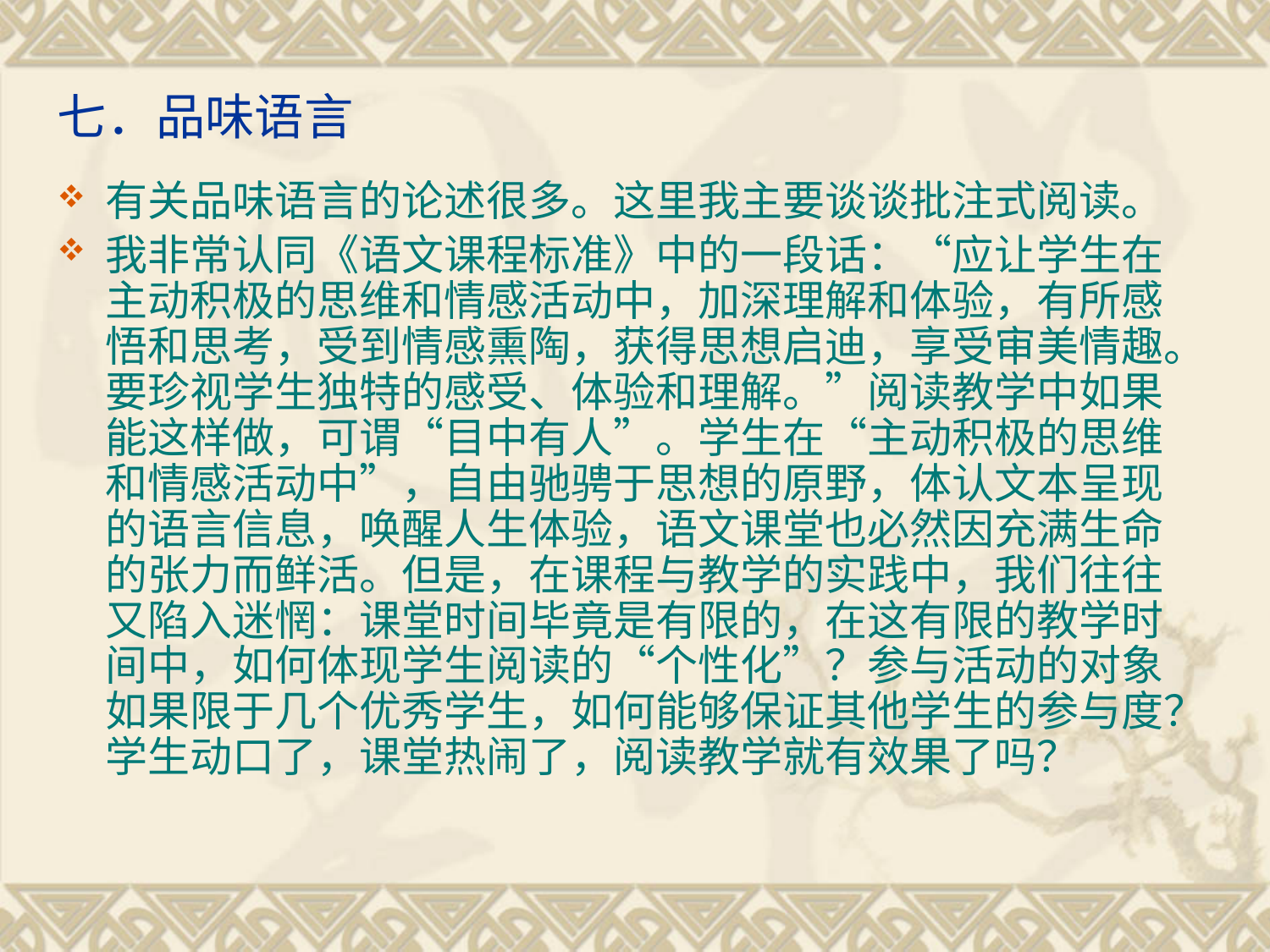

# 七．品味语言

有关品味语言的论述很多。这里我主要谈谈批注式阅读。
我非常认同《语文课程标准》中的一段话：“应让学生在主动积极的思维和情感活动中，加深理解和体验，有所感悟和思考，受到情感熏陶，获得思想启迪，享受审美情趣。要珍视学生独特的感受、体验和理解。”阅读教学中如果能这样做，可谓“目中有人”。学生在“主动积极的思维和情感活动中”，自由驰骋于思想的原野，体认文本呈现的语言信息，唤醒人生体验，语文课堂也必然因充满生命的张力而鲜活。但是，在课程与教学的实践中，我们往往又陷入迷惘：课堂时间毕竟是有限的，在这有限的教学时间中，如何体现学生阅读的“个性化”？参与活动的对象如果限于几个优秀学生，如何能够保证其他学生的参与度？学生动口了，课堂热闹了，阅读教学就有效果了吗？